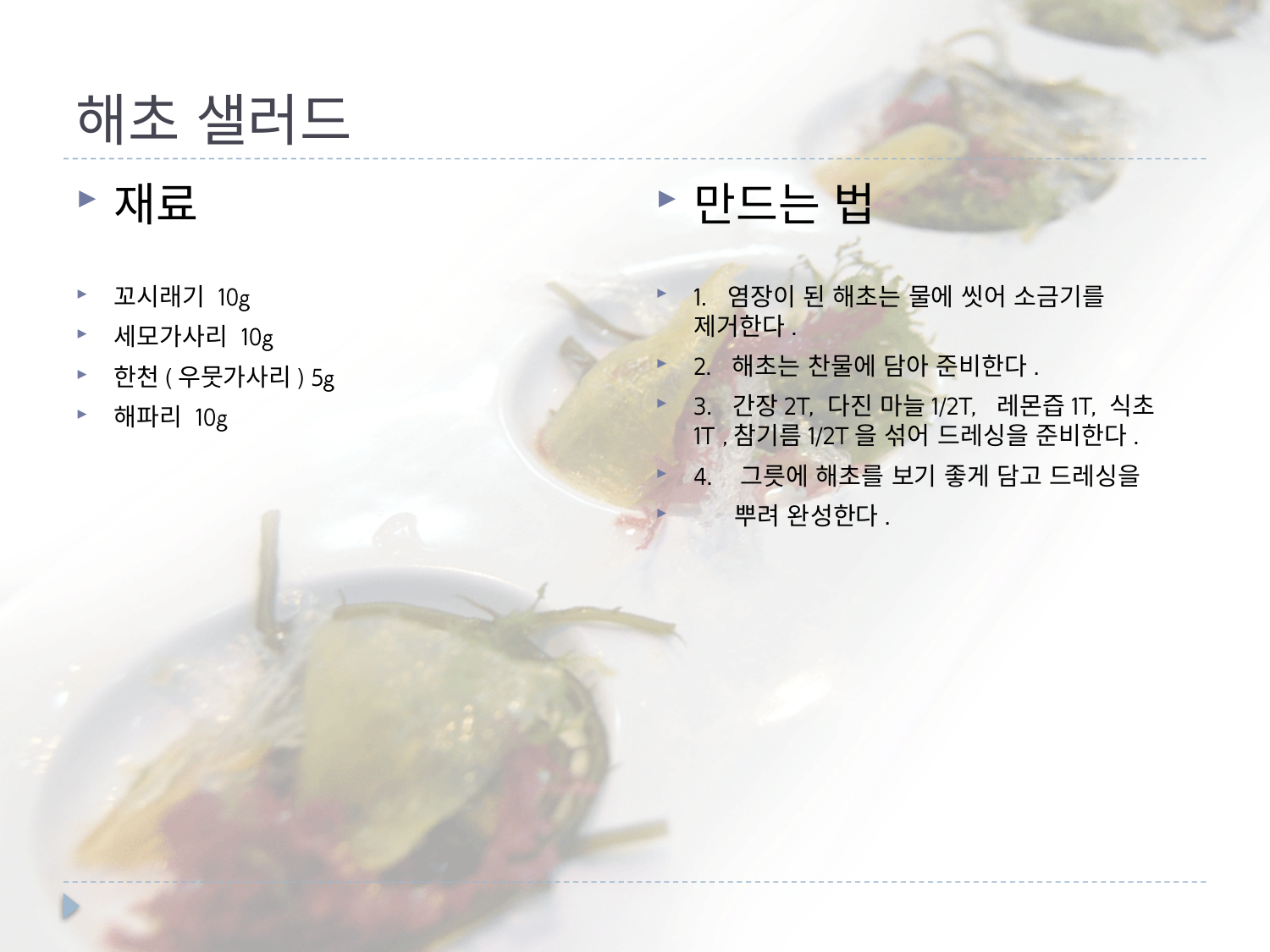

# 해초 샐러드
만드는 법

1.  염장이 된 해초는 물에 씻어 소금기를 제거한다.
2.  해초는 찬물에 담아 준비한다.
3.  간장2T, 다진 마늘1/2T,  레몬즙1T, 식초1T ,참기름1/2T을 섞어 드레싱을 준비한다.
4.   그릇에 해초를 보기 좋게 담고 드레싱을
     뿌려 완성한다.
재료

꼬시래기 10g
세모가사리 10g
한천(우뭇가사리) 5g
해파리 10g